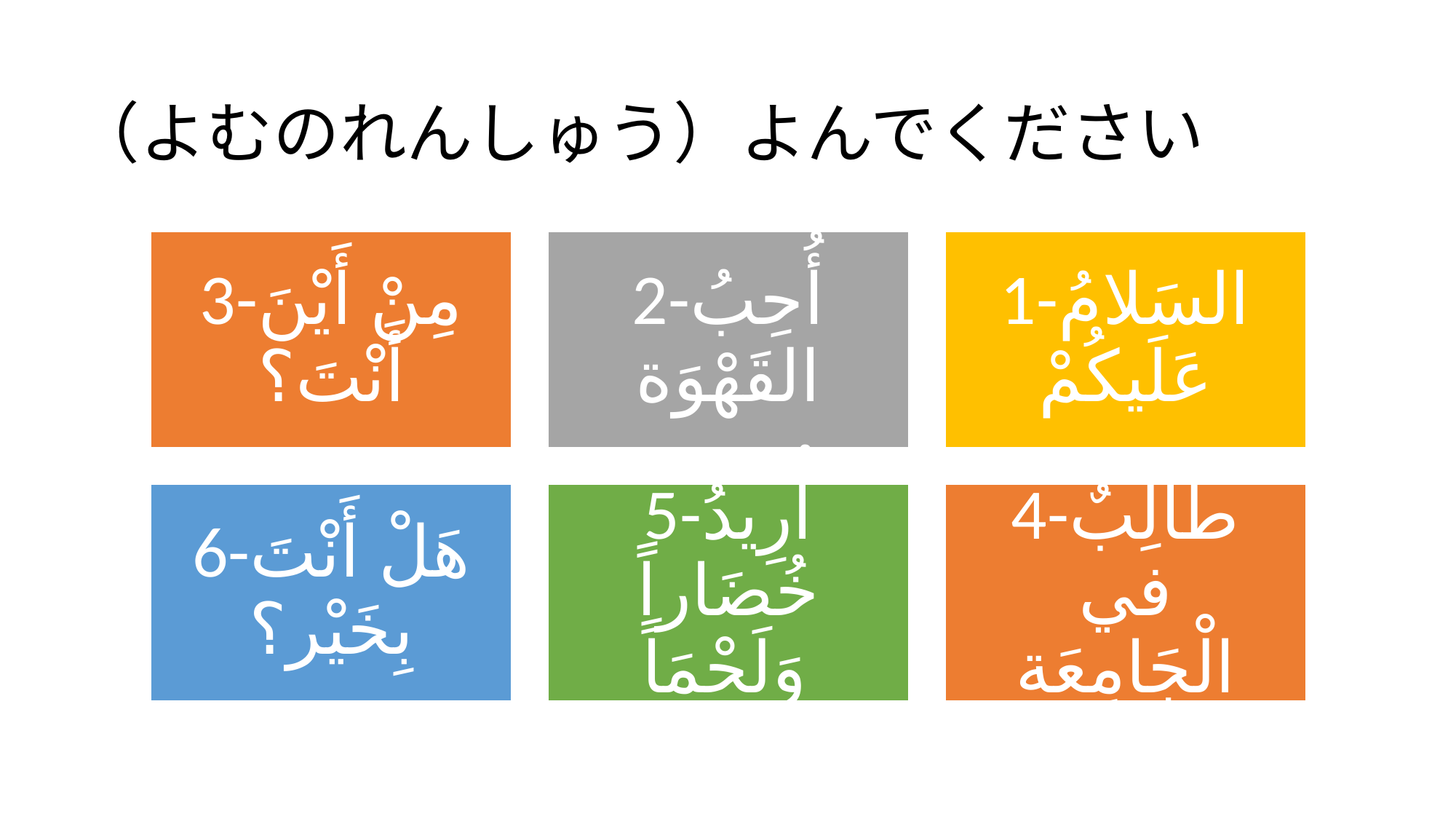

# （よむのれんしゅう）よんでください
3-مِنْ أَيْنَ أَنْتَ؟
2-أُحِبُ القَهْوَة
1-السَلامُ عَلَيكُمْ
6-هَلْ أَنْتَ بِخَيْر؟
5-أُرِيدُ خُضَاراً وَلَحْمَاً
4-طَالِبٌ في الْجَامِعَة